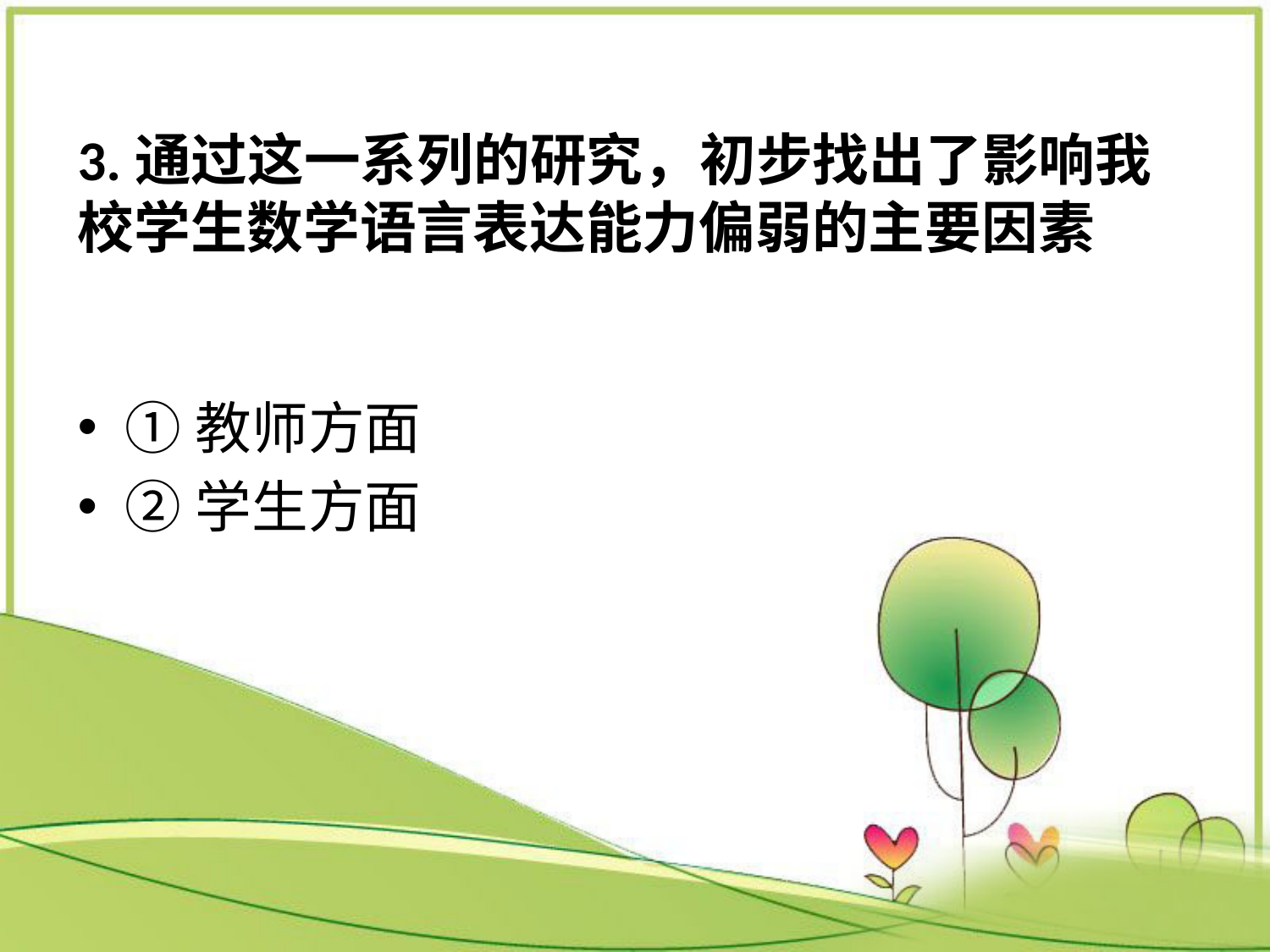

# 3.通过这一系列的研究，初步找出了影响我校学生数学语言表达能力偏弱的主要因素
①教师方面
②学生方面